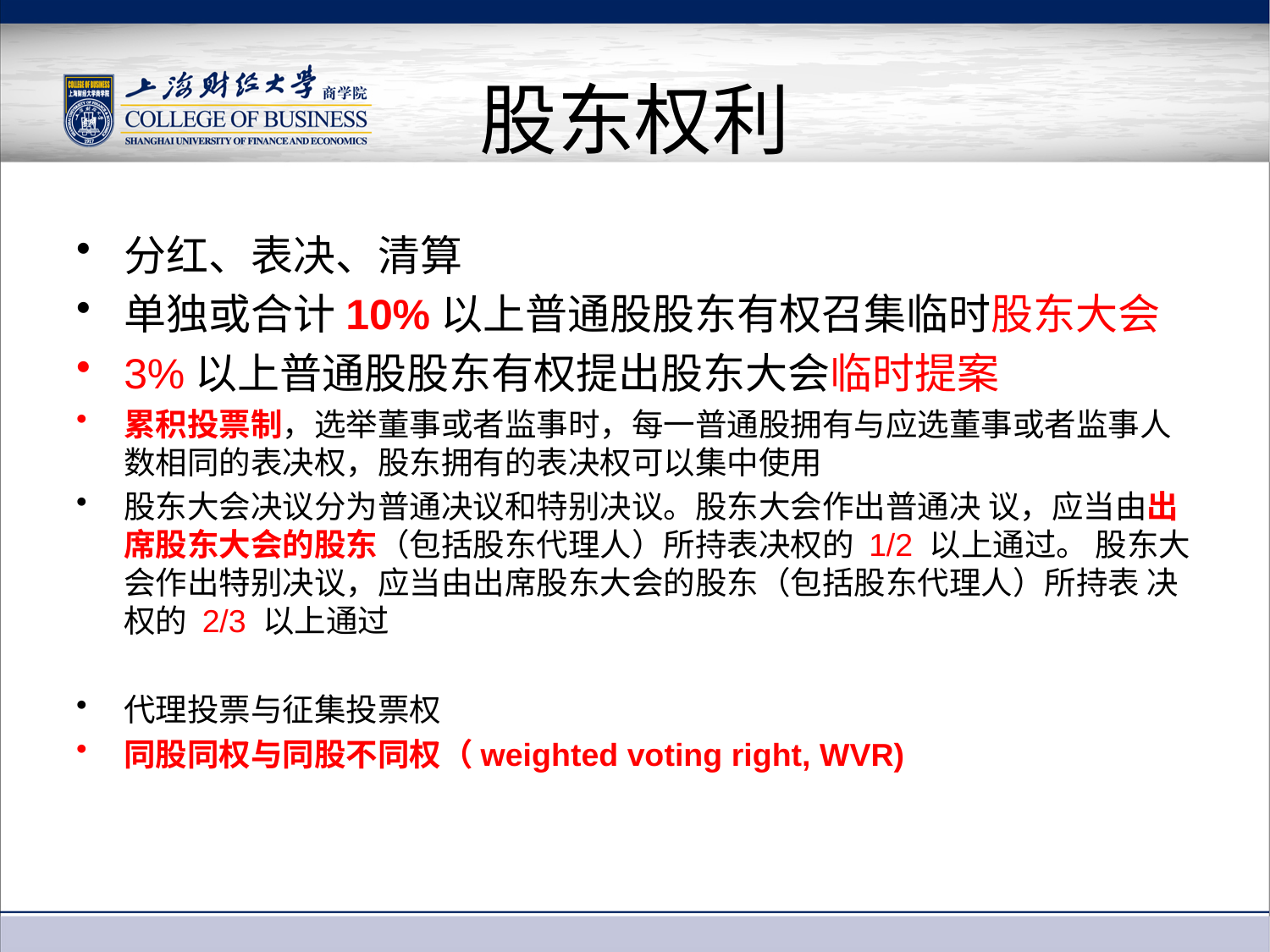

# 股东权利
分红、表决、清算
单独或合计10%以上普通股股东有权召集临时股东大会
3%以上普通股股东有权提出股东大会临时提案
累积投票制，选举董事或者监事时，每一普通股拥有与应选董事或者监事人数相同的表决权，股东拥有的表决权可以集中使用
股东大会决议分为普通决议和特别决议。股东大会作出普通决 议，应当由出席股东大会的股东（包括股东代理人）所持表决权的 1/2 以上通过。 股东大会作出特别决议，应当由出席股东大会的股东（包括股东代理人）所持表 决权的 2/3 以上通过

代理投票与征集投票权
同股同权与同股不同权（weighted voting right, WVR)